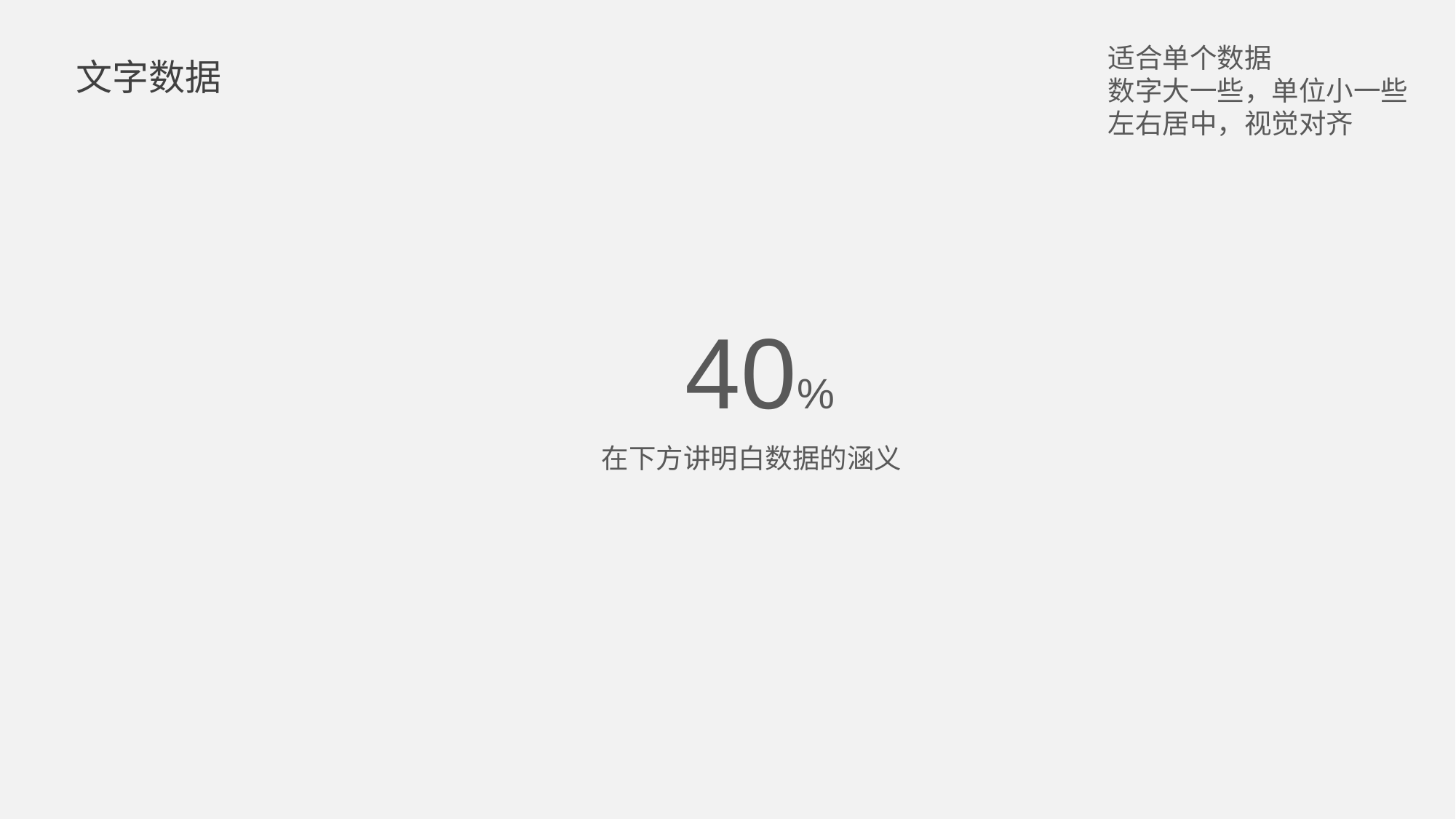

适合单个数据
数字大一些，单位小一些
左右居中，视觉对齐
文字数据
40%
在下方讲明白数据的涵义